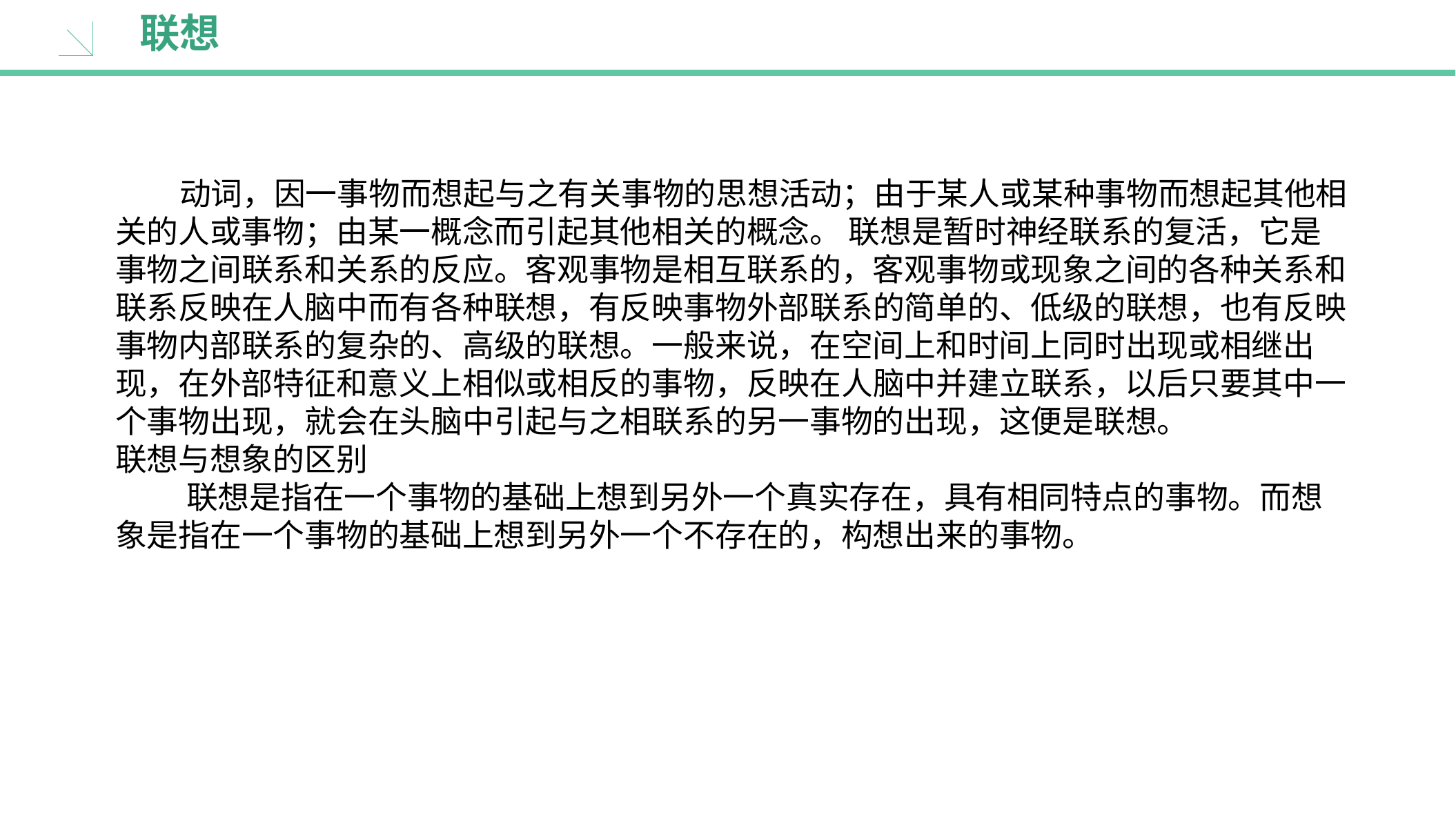

联想
        动词，因一事物而想起与之有关事物的思想活动；由于某人或某种事物而想起其他相关的人或事物；由某一概念而引起其他相关的概念。 联想是暂时神经联系的复活，它是事物之间联系和关系的反应。客观事物是相互联系的，客观事物或现象之间的各种关系和联系反映在人脑中而有各种联想，有反映事物外部联系的简单的、低级的联想，也有反映事物内部联系的复杂的、高级的联想。一般来说，在空间上和时间上同时出现或相继出现，在外部特征和意义上相似或相反的事物，反映在人脑中并建立联系，以后只要其中一个事物出现，就会在头脑中引起与之相联系的另一事物的出现，这便是联想。
联想与想象的区别
         联想是指在一个事物的基础上想到另外一个真实存在，具有相同特点的事物。而想象是指在一个事物的基础上想到另外一个不存在的，构想出来的事物。